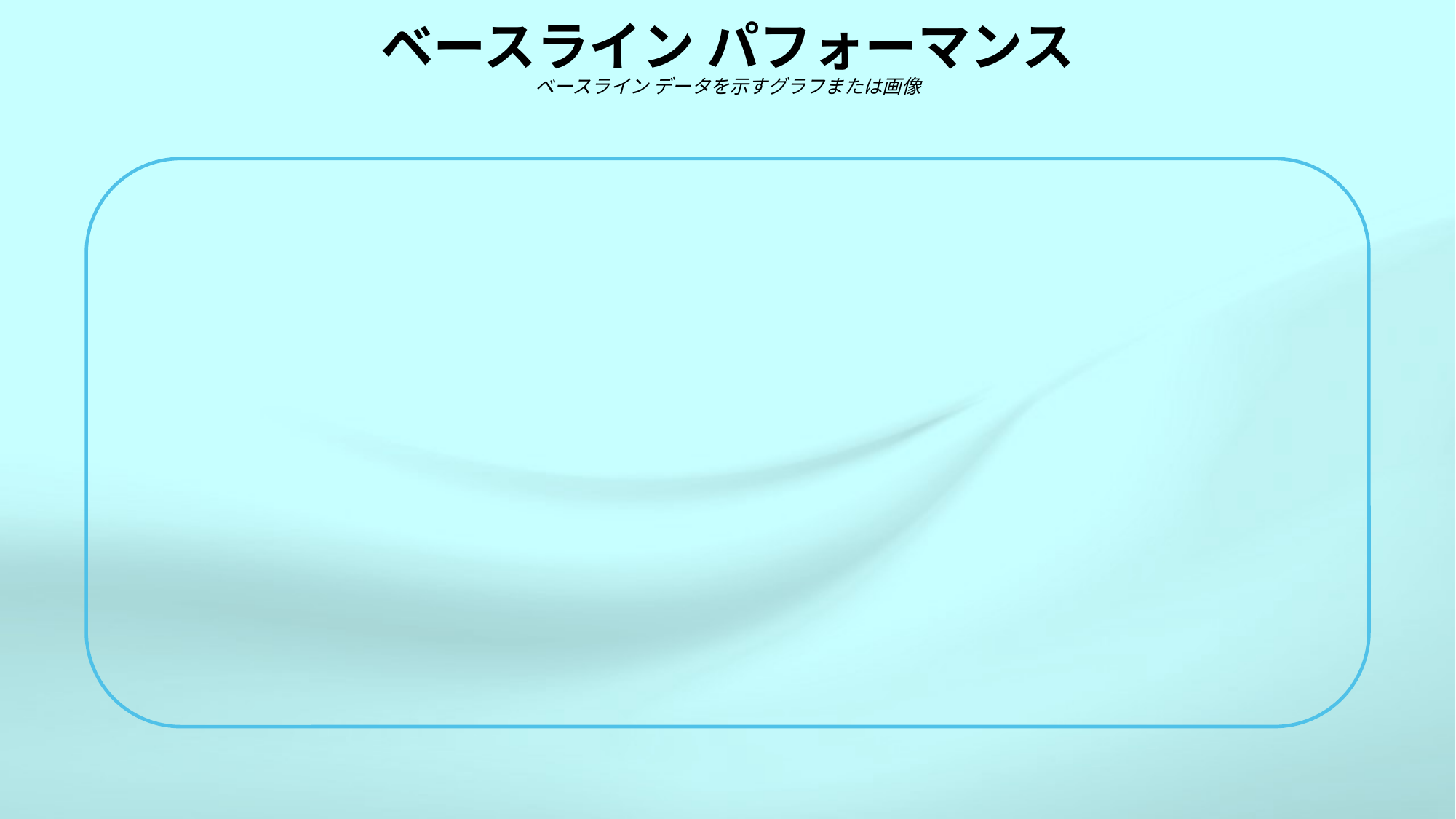

# ベースライン パフォーマンス ベースライン データを示すグラフまたは画像